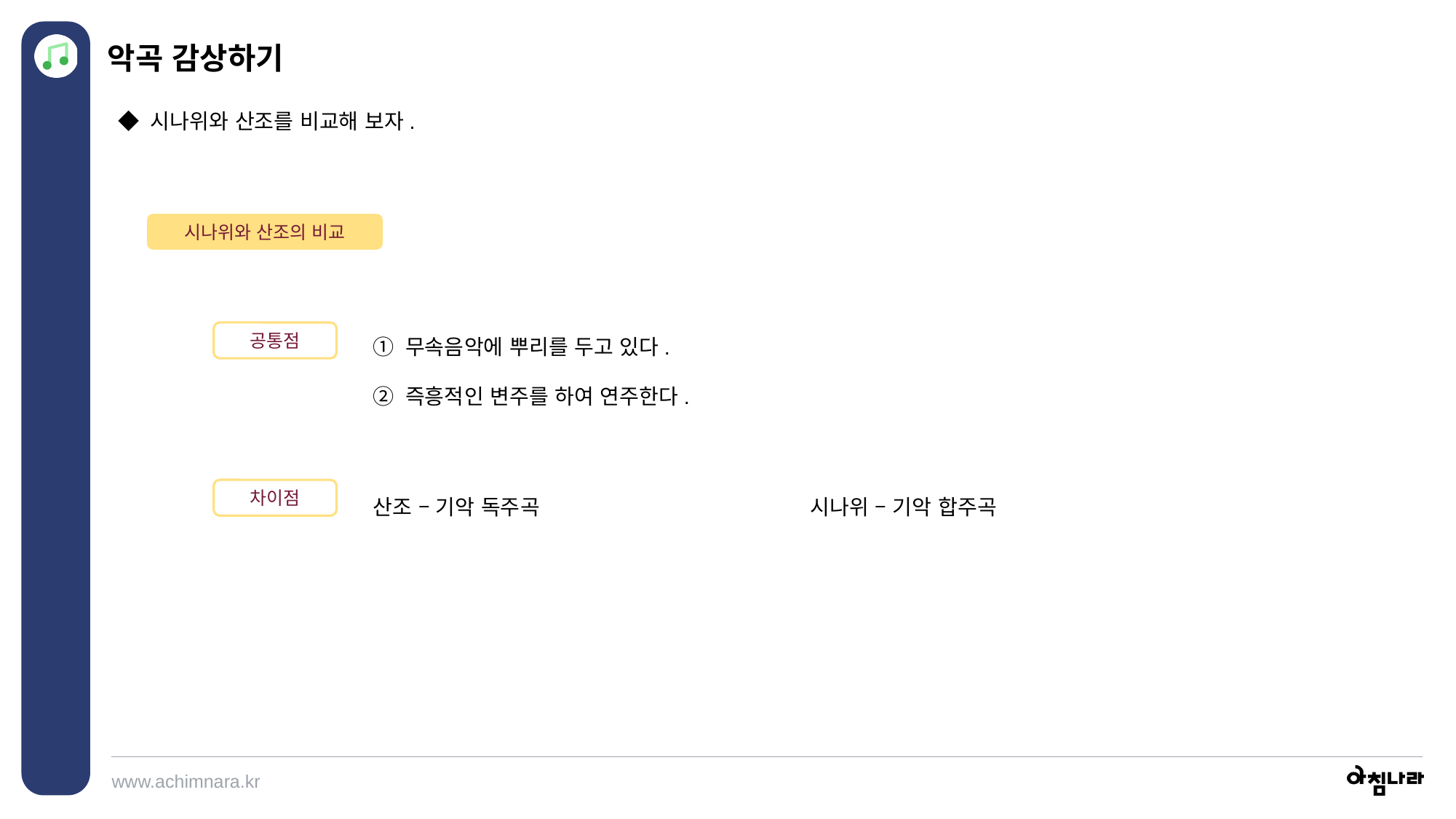

악곡 감상하기
◆ 시나위와 산조를 비교해 보자.
시나위와 산조의 비교
① 무속음악에 뿌리를 두고 있다.
공통점
② 즉흥적인 변주를 하여 연주한다.
시나위 – 기악 합주곡
산조 – 기악 독주곡
차이점